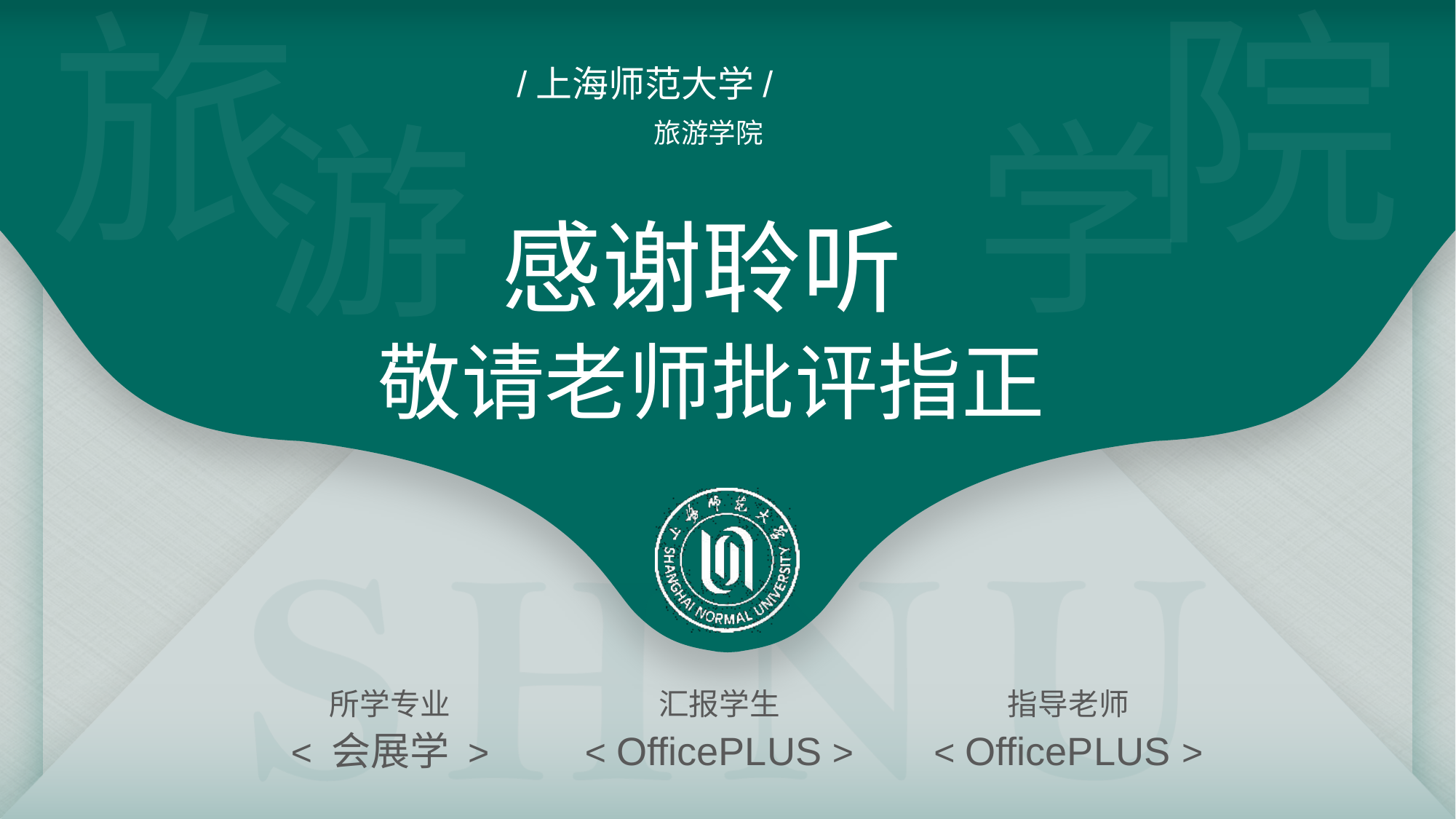

旅
院
/上海师范大学/
学
游
旅游学院
感谢聆听
敬请老师批评指正

所学专业
< 会展学 >
汇报学生
< OfficePLUS >
指导老师
< OfficePLUS >